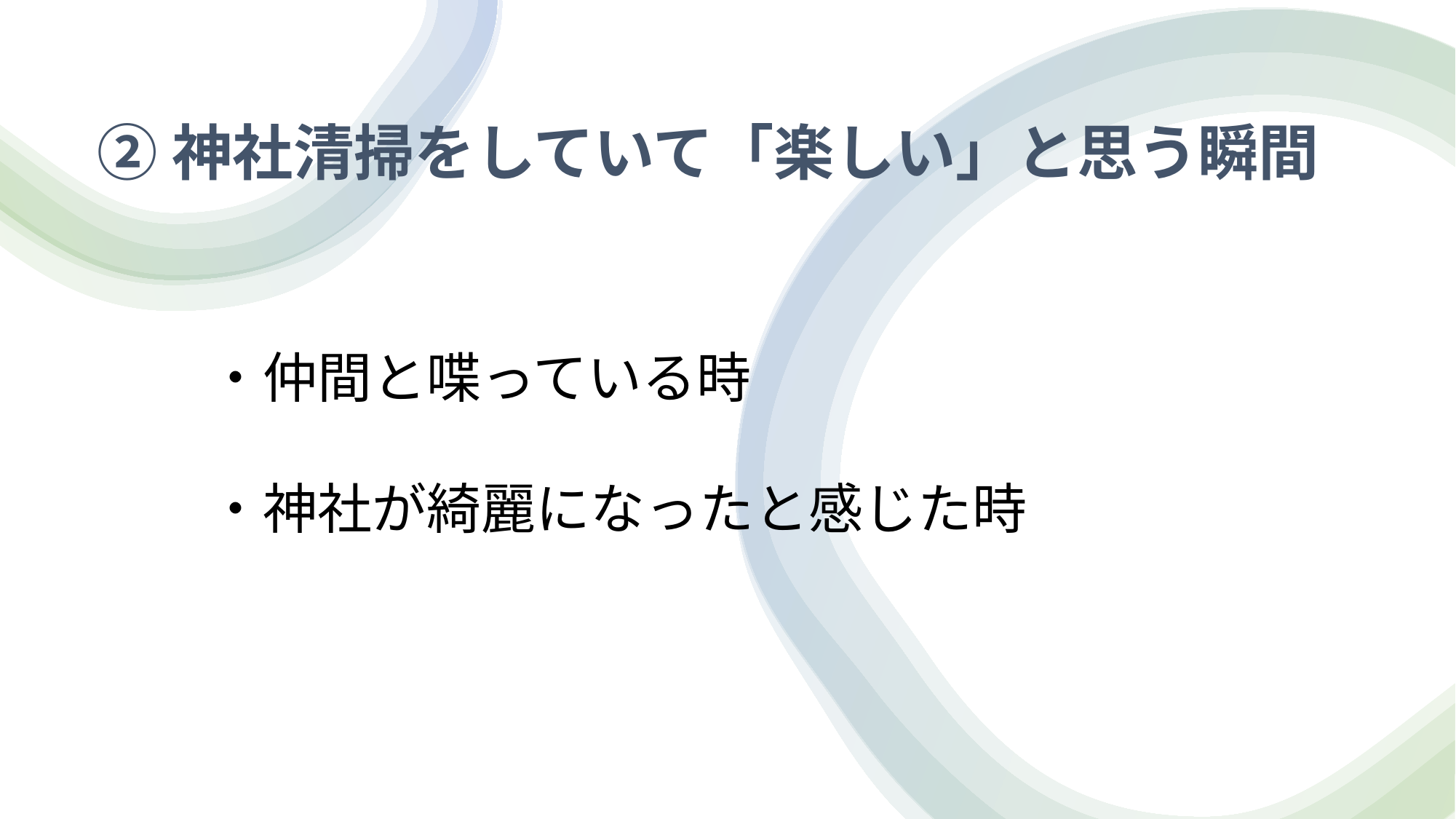

# ②神社清掃をしていて「楽しい」と思う瞬間
・仲間と喋っている時

・神社が綺麗になったと感じた時